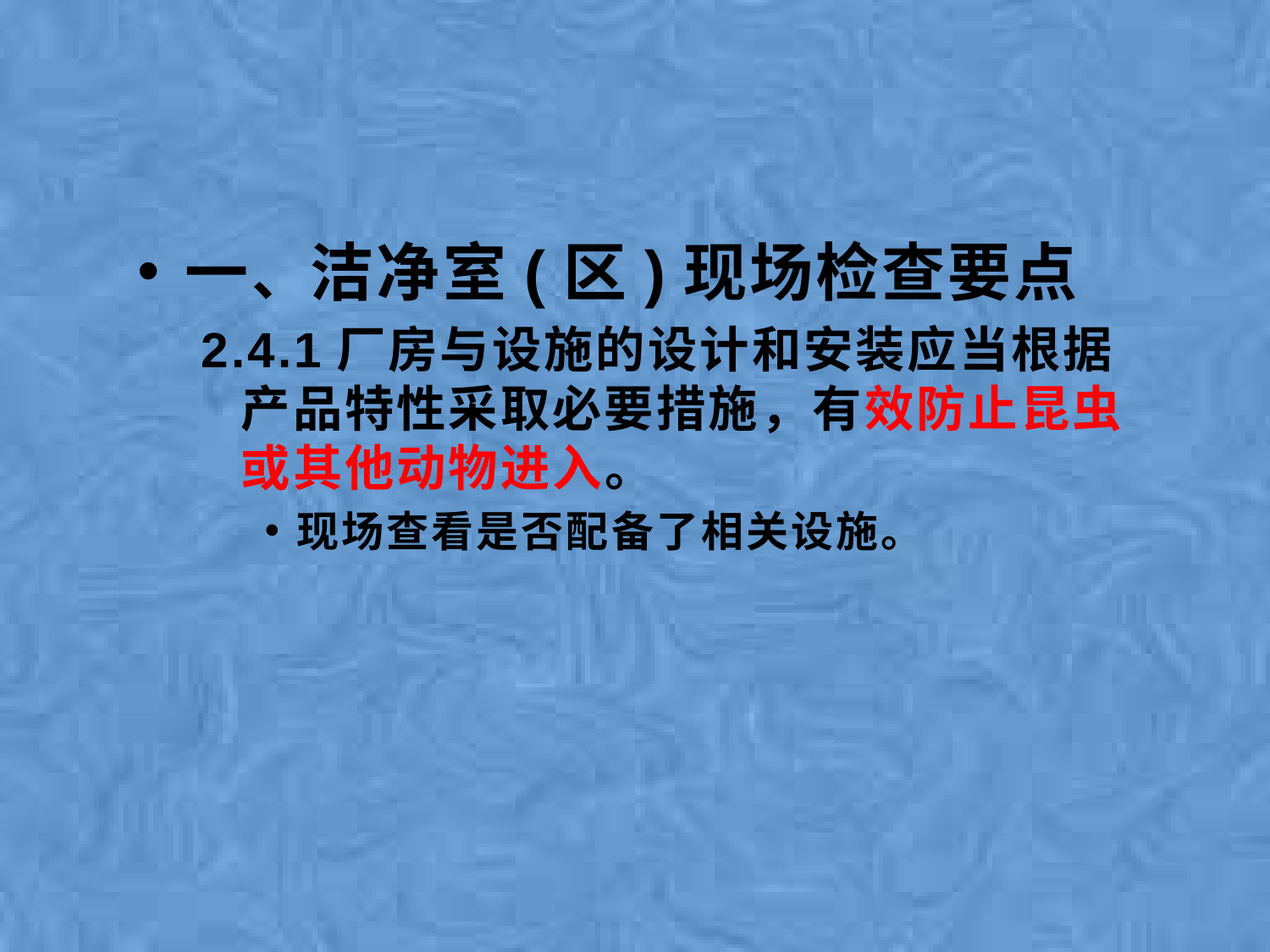

一、洁净室(区)现场检查要点
2.4.1厂房与设施的设计和安装应当根据产品特性采取必要措施，有效防止昆虫或其他动物进入。
现场查看是否配备了相关设施。